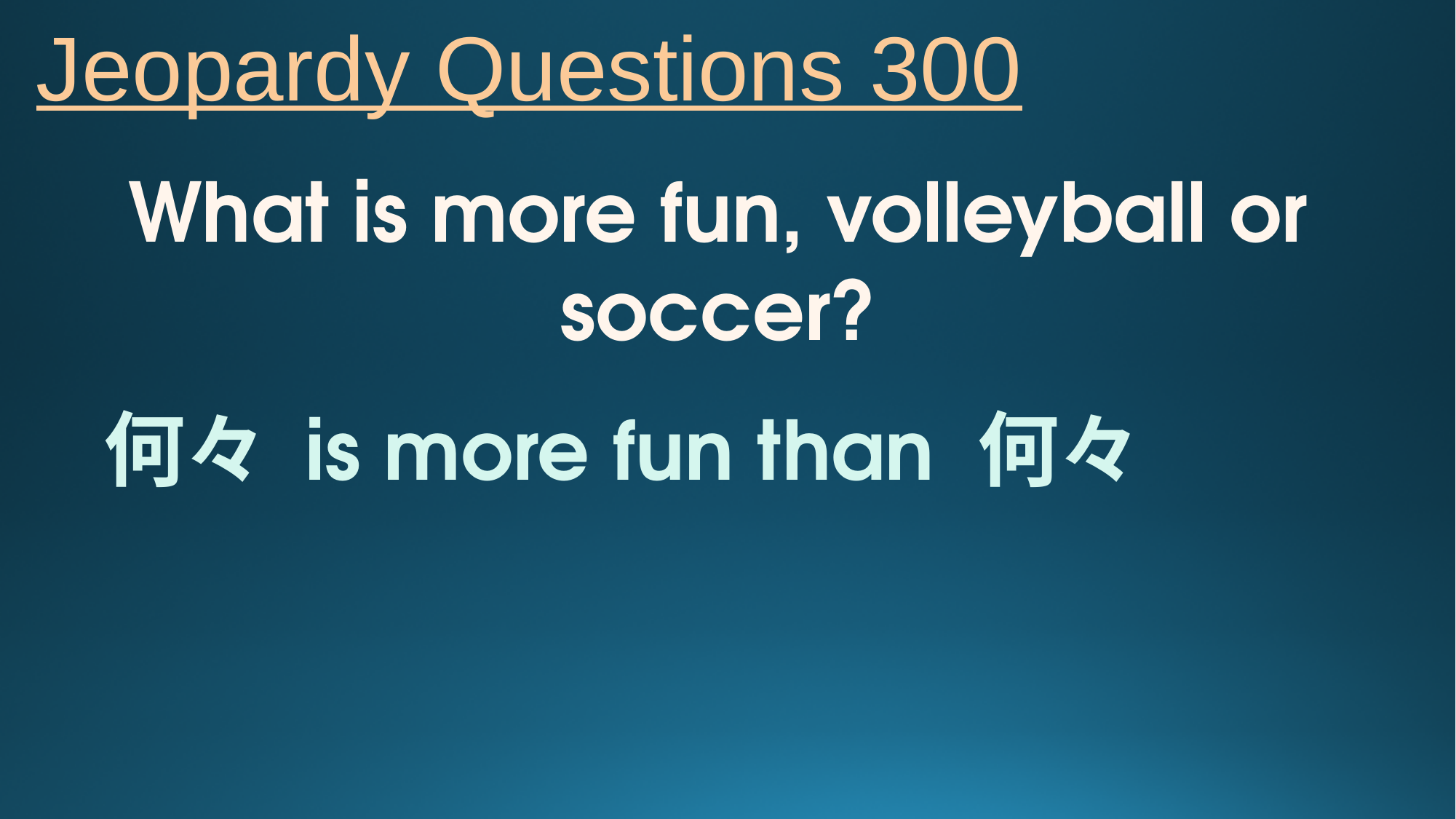

# Jeopardy Questions 300
What is more fun, volleyball or soccer?
何々 is more fun than 何々